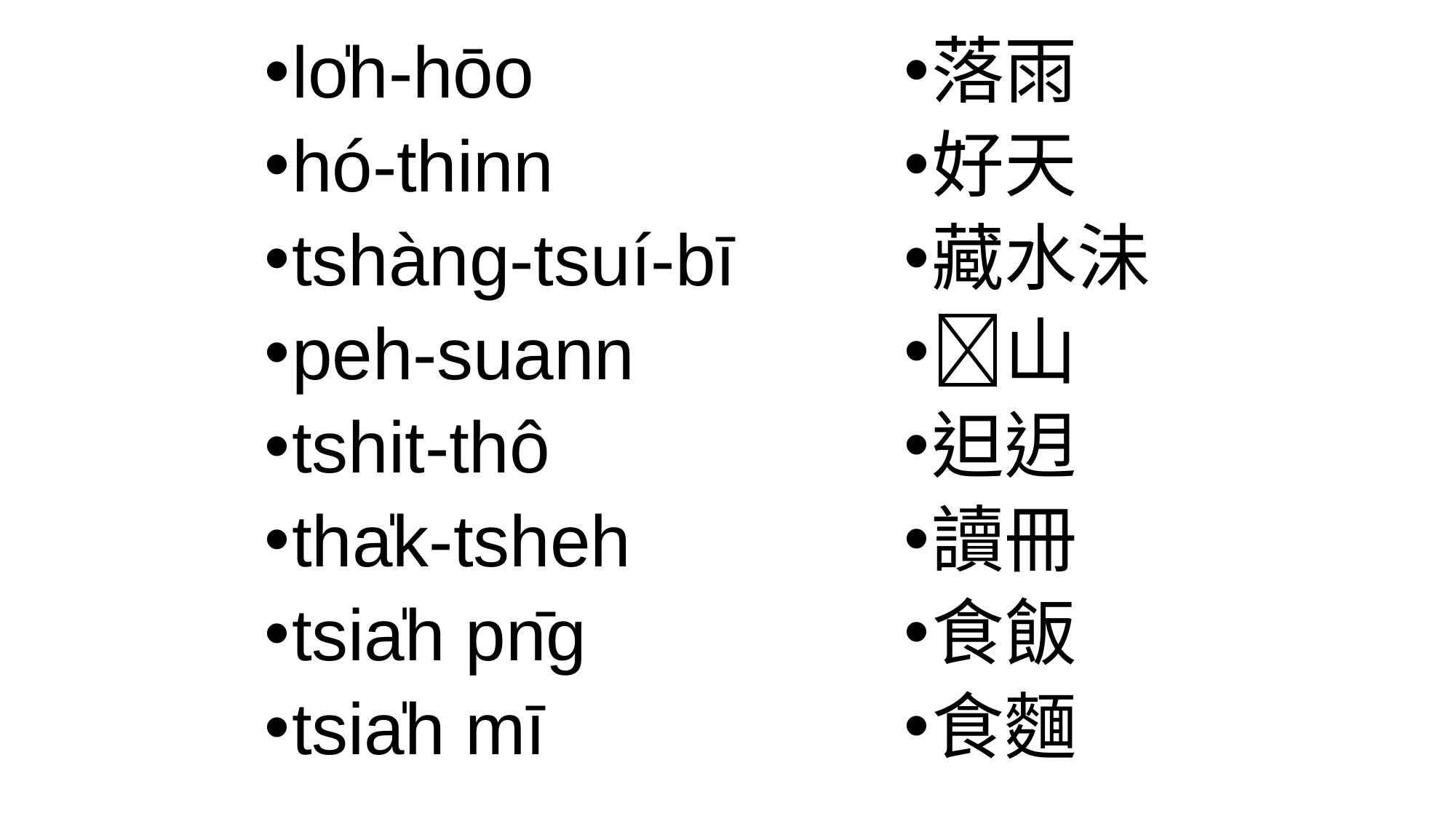

落雨
好天
藏水沬
𬦰山
𨑨迌
讀冊
食飯
食麵
lo̍h-hōo
hó-thinn
tshàng-tsuí-bī
peh-suann
tshit-thô
tha̍k-tsheh
tsia̍h pn̄g
tsia̍h mī